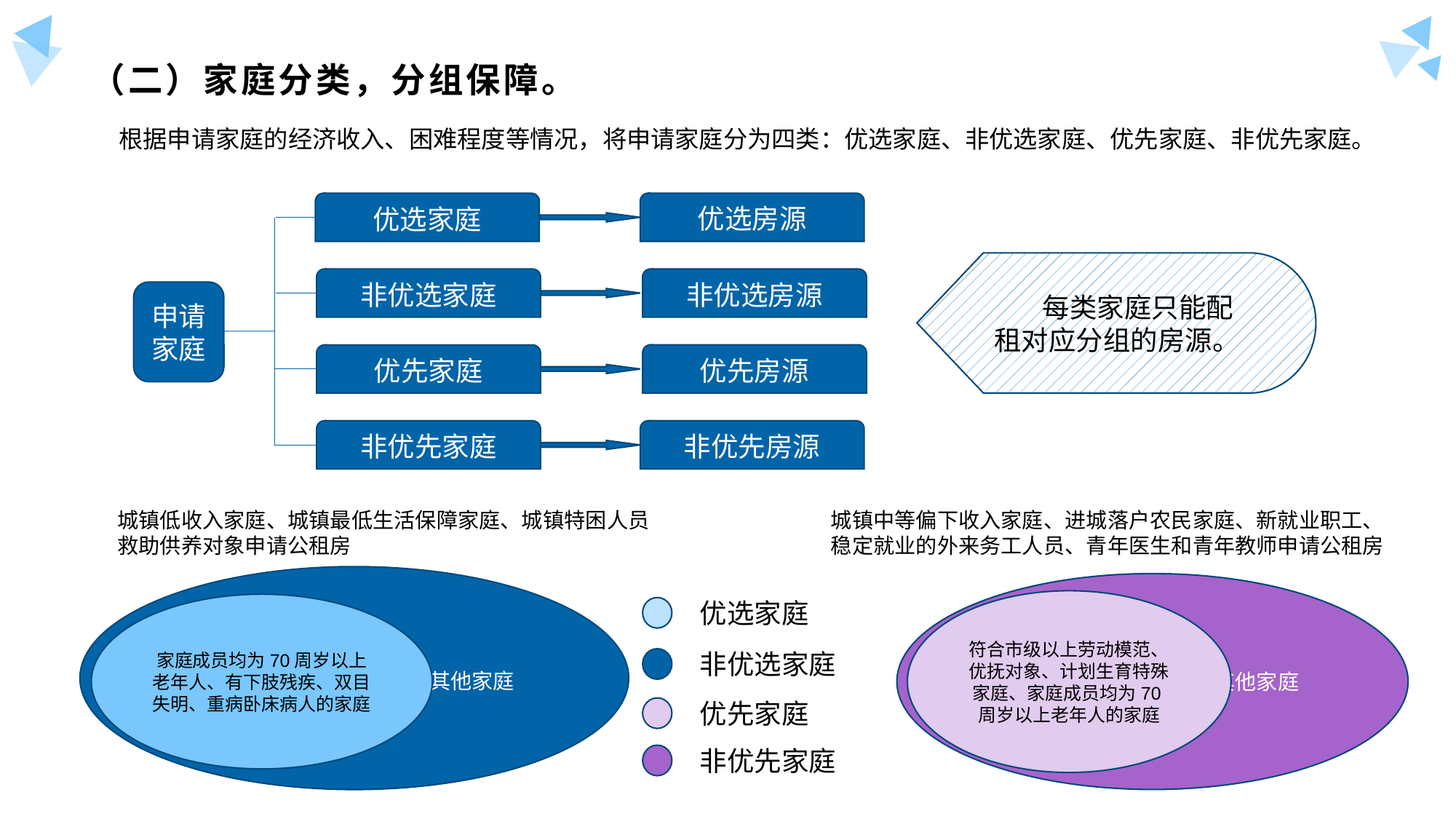

# （二）家庭分类，分组保障。
根据申请家庭的经济收入、困难程度等情况，将申请家庭分为四类：优选家庭、非优选家庭、优先家庭、非优先家庭。

优选房源
优选家庭

每类家庭只能配租对应分组的房源。
非优选家庭
非优选房源
申请家庭

优先房源
优先家庭

非优先家庭
非优先房源

城镇低收入家庭、城镇最低生活保障家庭、城镇特困人员救助供养对象申请公租房
城镇中等偏下收入家庭、进城落户农民家庭、新就业职工、稳定就业的外来务工人员、青年医生和青年教师申请公租房
                                     其他家庭
                                           其他家庭
优选家庭
符合市级以上劳动模范、优抚对象、计划生育特殊家庭、家庭成员均为70周岁以上老年人的家庭
家庭成员均为70周岁以上老年人、有下肢残疾、双目失明、重病卧床病人的家庭

非优选家庭

优先家庭

非优先家庭